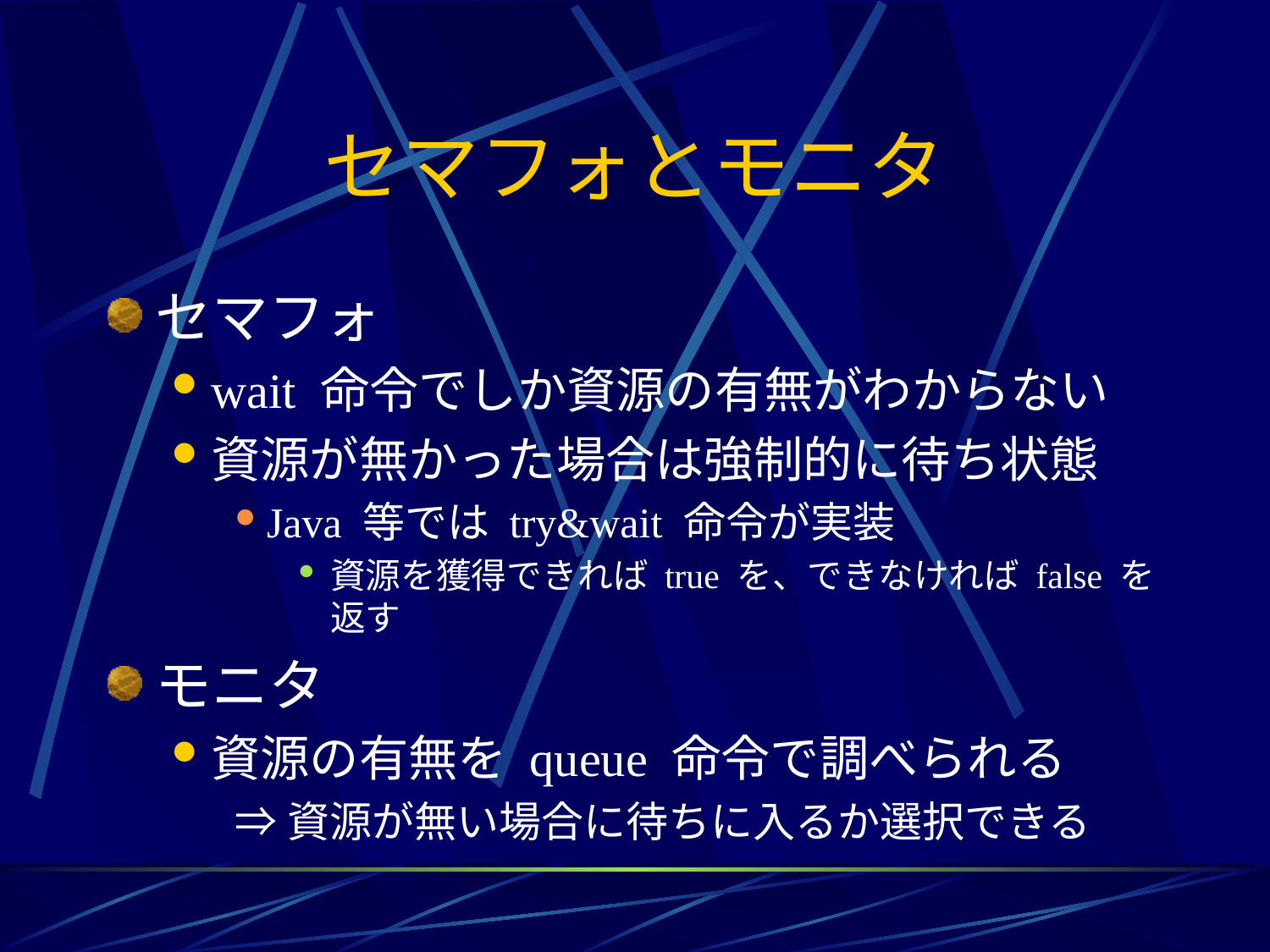

# セマフォとモニタ
セマフォ
wait 命令でしか資源の有無がわからない
資源が無かった場合は強制的に待ち状態
Java 等では try&wait 命令が実装
資源を獲得できれば true を、できなければ false を返す
モニタ
資源の有無を queue 命令で調べられる
⇒資源が無い場合に待ちに入るか選択できる